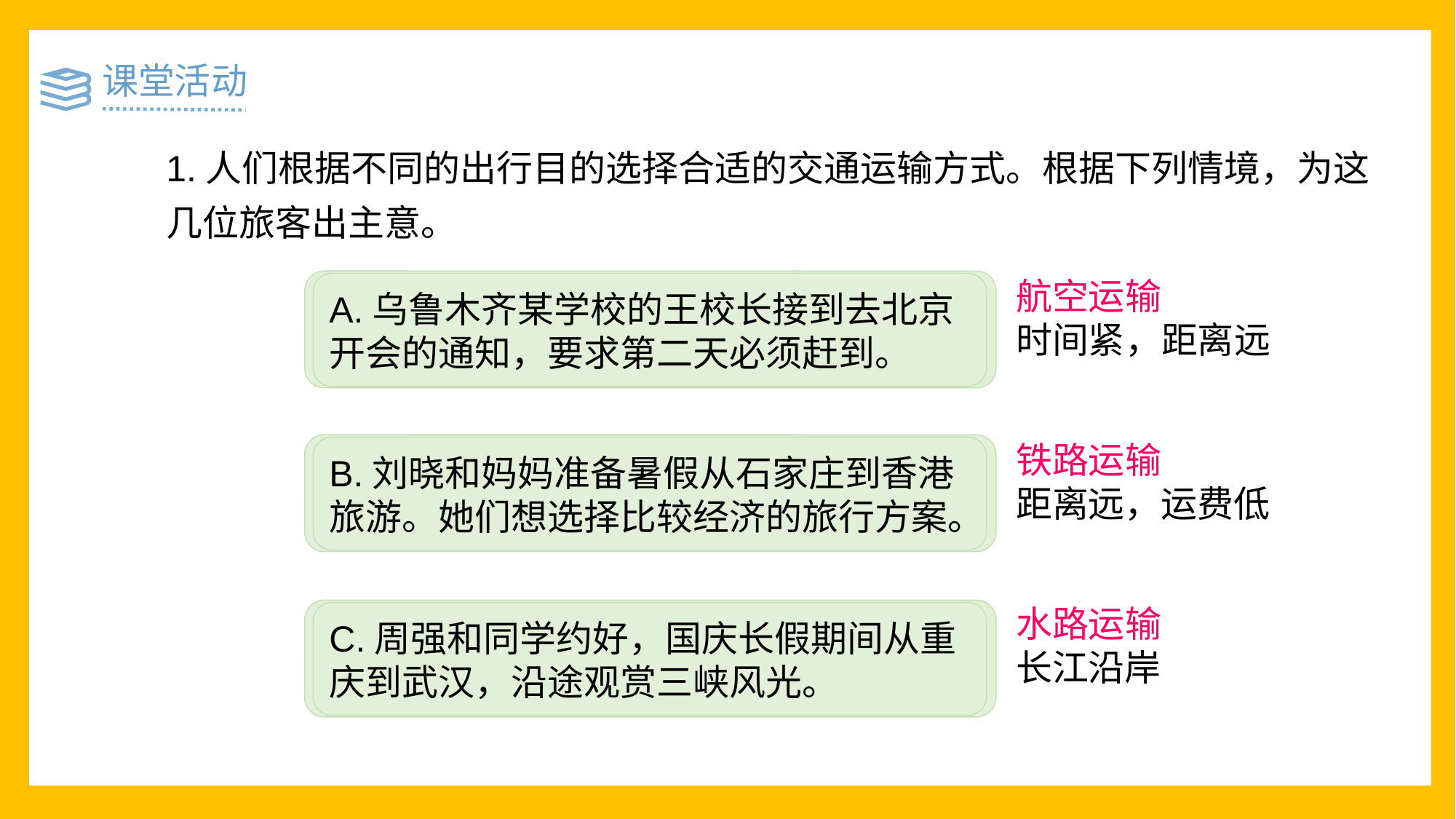

课堂活动

1.人们根据不同的出行目的选择合适的交通运输方式。根据下列情境，为这几位旅客出主意。

航空运输
时间紧，距离远

A.乌鲁木齐某学校的王校长接到去北京开会的通知，要求第二天必须赶到。
铁路运输
距离远，运费低

B.刘晓和妈妈准备暑假从石家庄到香港旅游。她们想选择比较经济的旅行方案。
水路运输
长江沿岸

C.周强和同学约好，国庆长假期间从重庆到武汉，沿途观赏三峡风光。